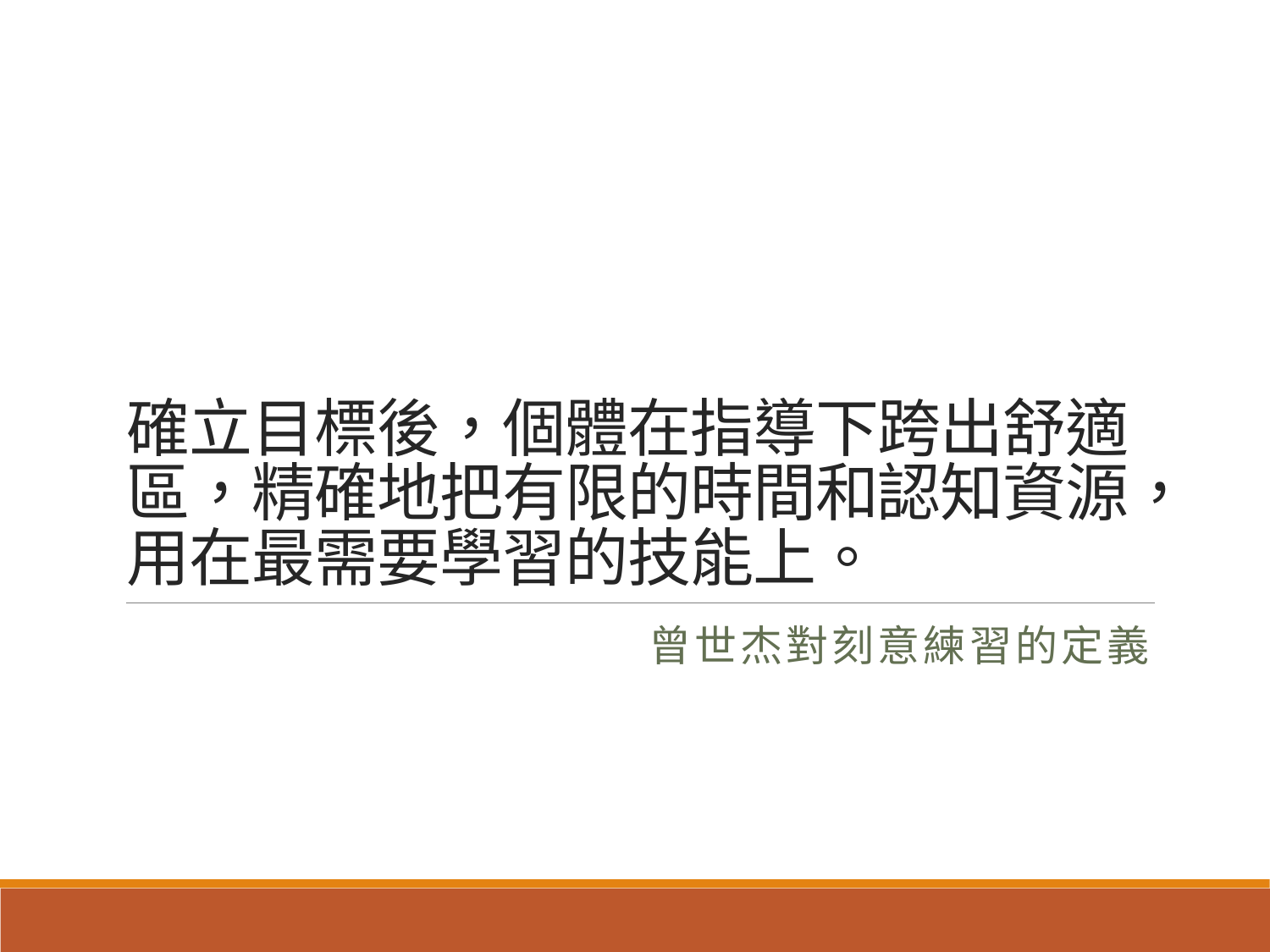

# 確立目標後，個體在指導下跨出舒適區，精確地把有限的時間和認知資源，用在最需要學習的技能上。
曾世杰對刻意練習的定義